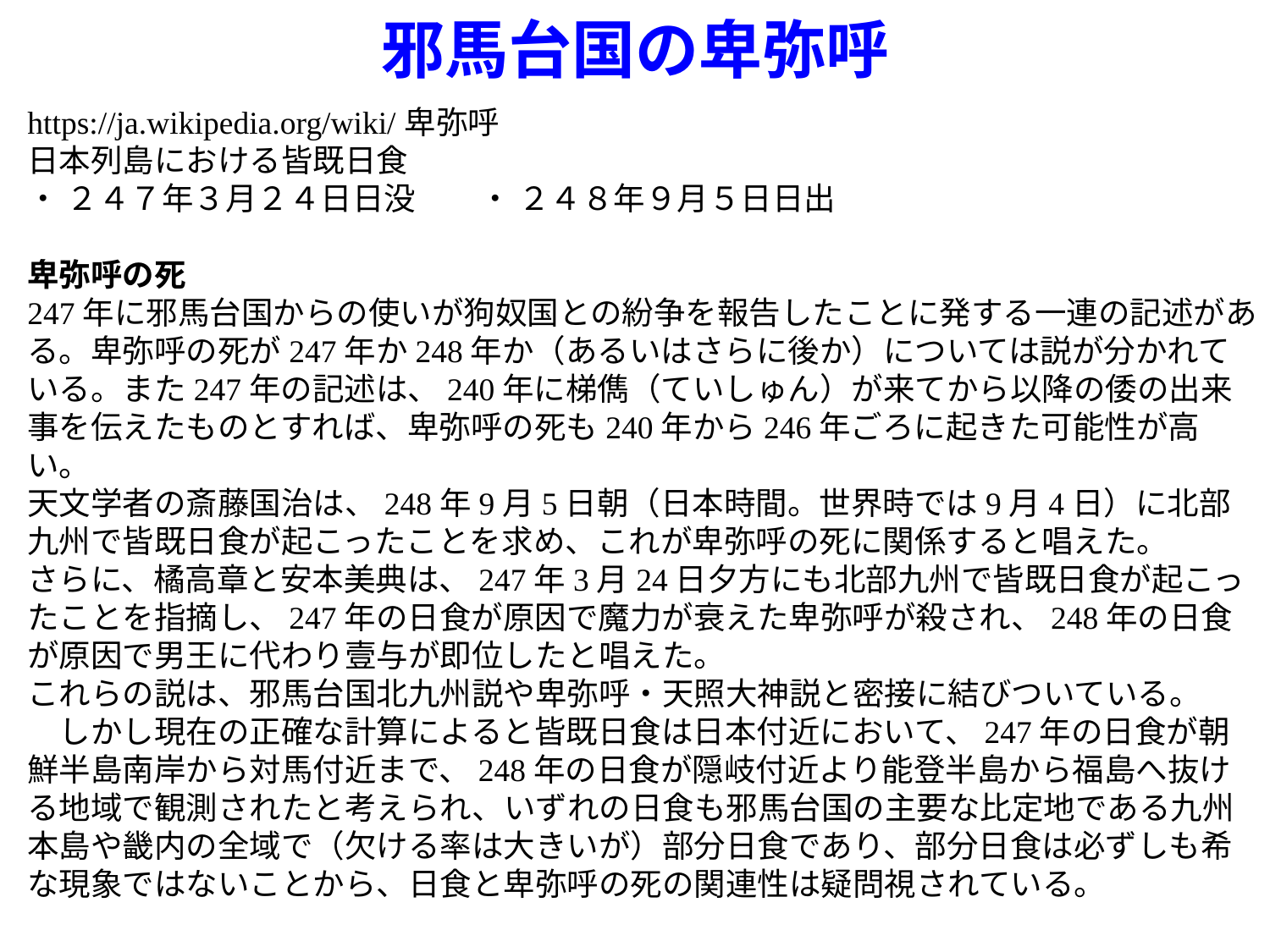

邪馬台国の卑弥呼
https://ja.wikipedia.org/wiki/卑弥呼
日本列島における皆既日食
・ ２４７年３月２４日日没　　・ ２４８年９月５日日出

卑弥呼の死
247年に邪馬台国からの使いが狗奴国との紛争を報告したことに発する一連の記述がある。卑弥呼の死が247年か248年か（あるいはさらに後か）については説が分かれている。また247年の記述は、240年に梯儁（ていしゅん）が来てから以降の倭の出来事を伝えたものとすれば、卑弥呼の死も240年から246年ごろに起きた可能性が高い。
天文学者の斎藤国治は、248年9月5日朝（日本時間。世界時では9月4日）に北部九州で皆既日食が起こったことを求め、これが卑弥呼の死に関係すると唱えた。
さらに、橘高章と安本美典は、247年3月24日夕方にも北部九州で皆既日食が起こったことを指摘し、247年の日食が原因で魔力が衰えた卑弥呼が殺され、248年の日食が原因で男王に代わり壹与が即位したと唱えた。
これらの説は、邪馬台国北九州説や卑弥呼・天照大神説と密接に結びついている。
　しかし現在の正確な計算によると皆既日食は日本付近において、247年の日食が朝鮮半島南岸から対馬付近まで、248年の日食が隠岐付近より能登半島から福島へ抜ける地域で観測されたと考えられ、いずれの日食も邪馬台国の主要な比定地である九州本島や畿内の全域で（欠ける率は大きいが）部分日食であり、部分日食は必ずしも希な現象ではないことから、日食と卑弥呼の死の関連性は疑問視されている。